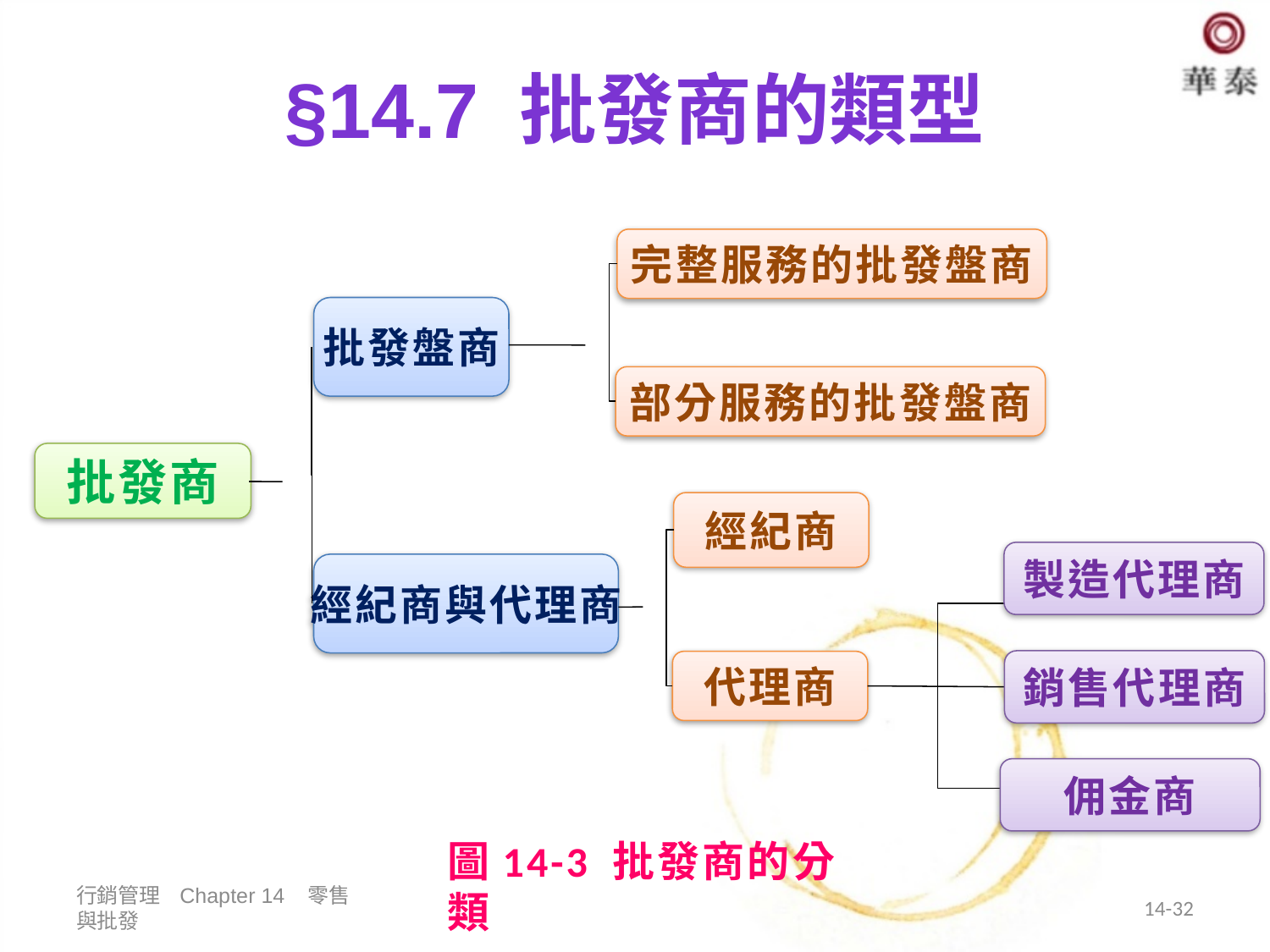

# §14.7 批發商的類型
完整服務的批發盤商
批發盤商

批發商

部分服務的批發盤商
經紀商
經紀商與代理商

製造代理商

代理商
銷售代理商
佣金商
圖14-3 批發商的分類
行銷管理   Chapter 14   零售與批發
14-32